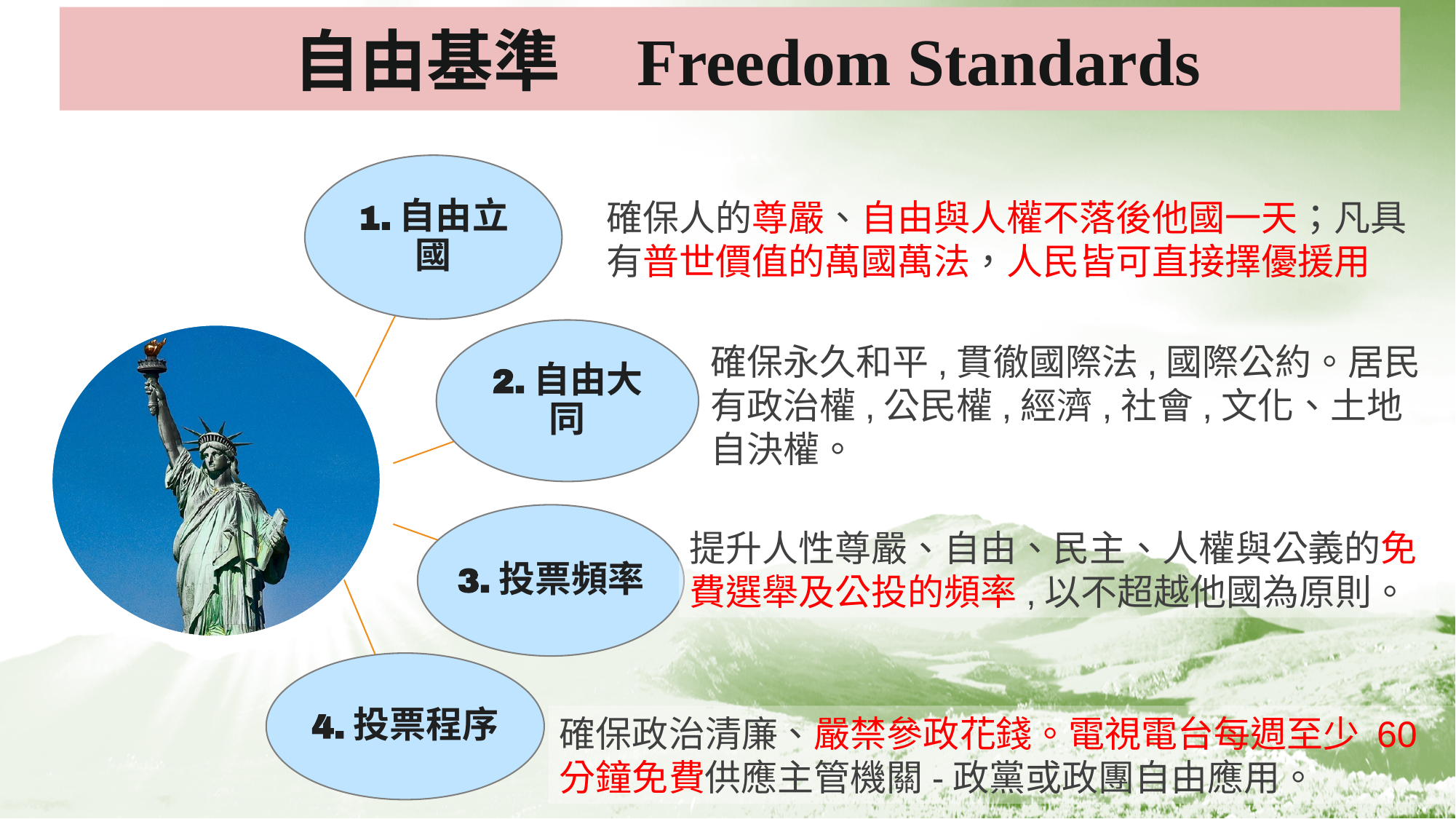

自由基準    Freedom Standards
1.自由立國
2.自由大同
3.投票頻率
4.投票程序
確保人的尊嚴、自由與人權不落後他國一天；凡具有普世價值的萬國萬法，人民皆可直接擇優援用
確保永久和平,貫徹國際法,國際公約。居民有政治權,公民權,經濟,社會,文化、土地自決權。
提升人性尊嚴、自由、民主、人權與公義的免費選舉及公投的頻率,以不超越他國為原則。
確保政治清廉、嚴禁參政花錢。電視電台每週至少 60 分鐘免費供應主管機關-政黨或政團自由應用。